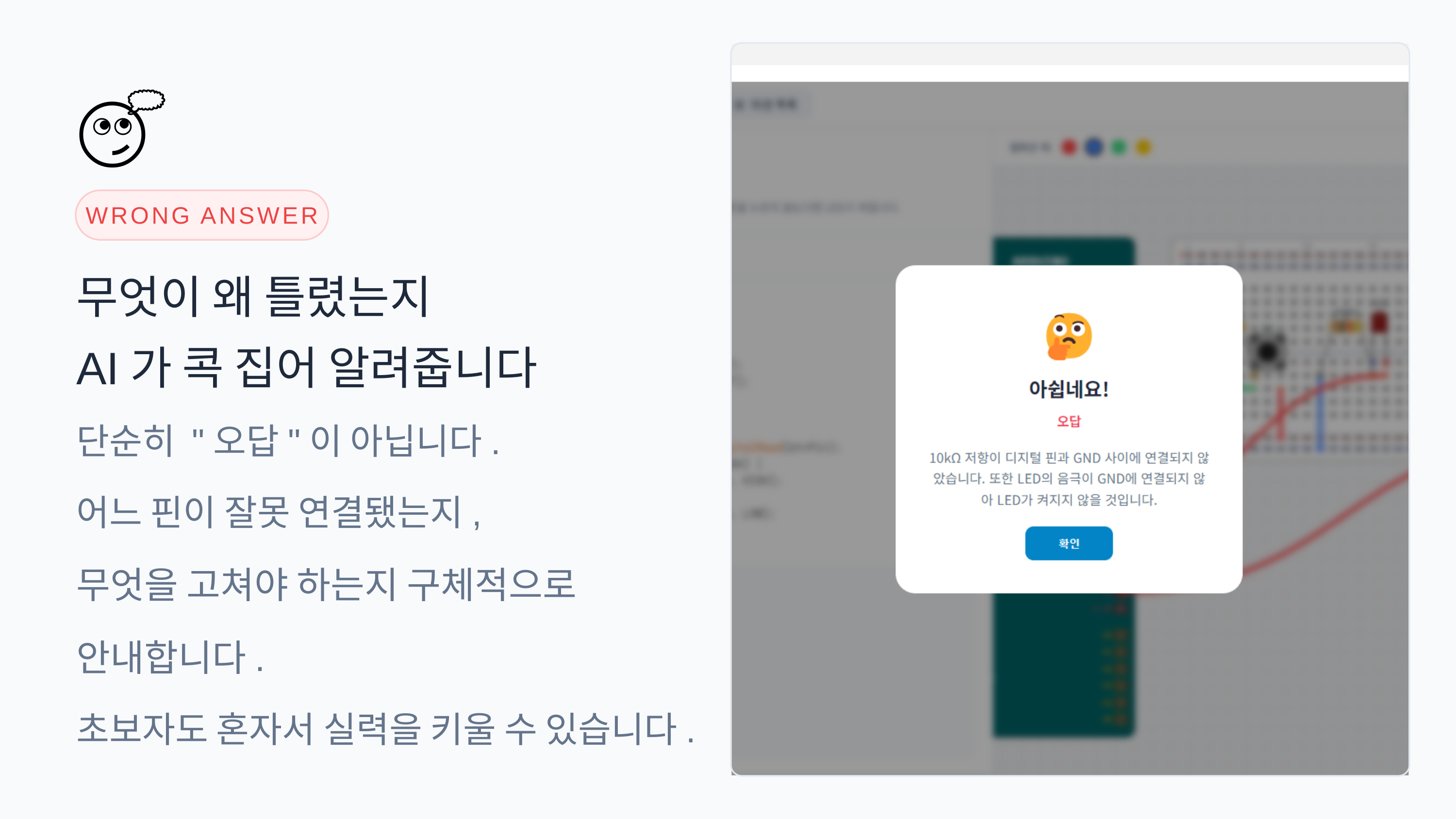

🤔

WRONG ANSWER

무엇이 왜 틀렸는지
AI가 콕 집어 알려줍니다

단순히 "오답"이 아닙니다.
어느 핀이 잘못 연결됐는지,
무엇을 고쳐야 하는지 구체적으로 안내합니다.
초보자도 혼자서 실력을 키울 수 있습니다.